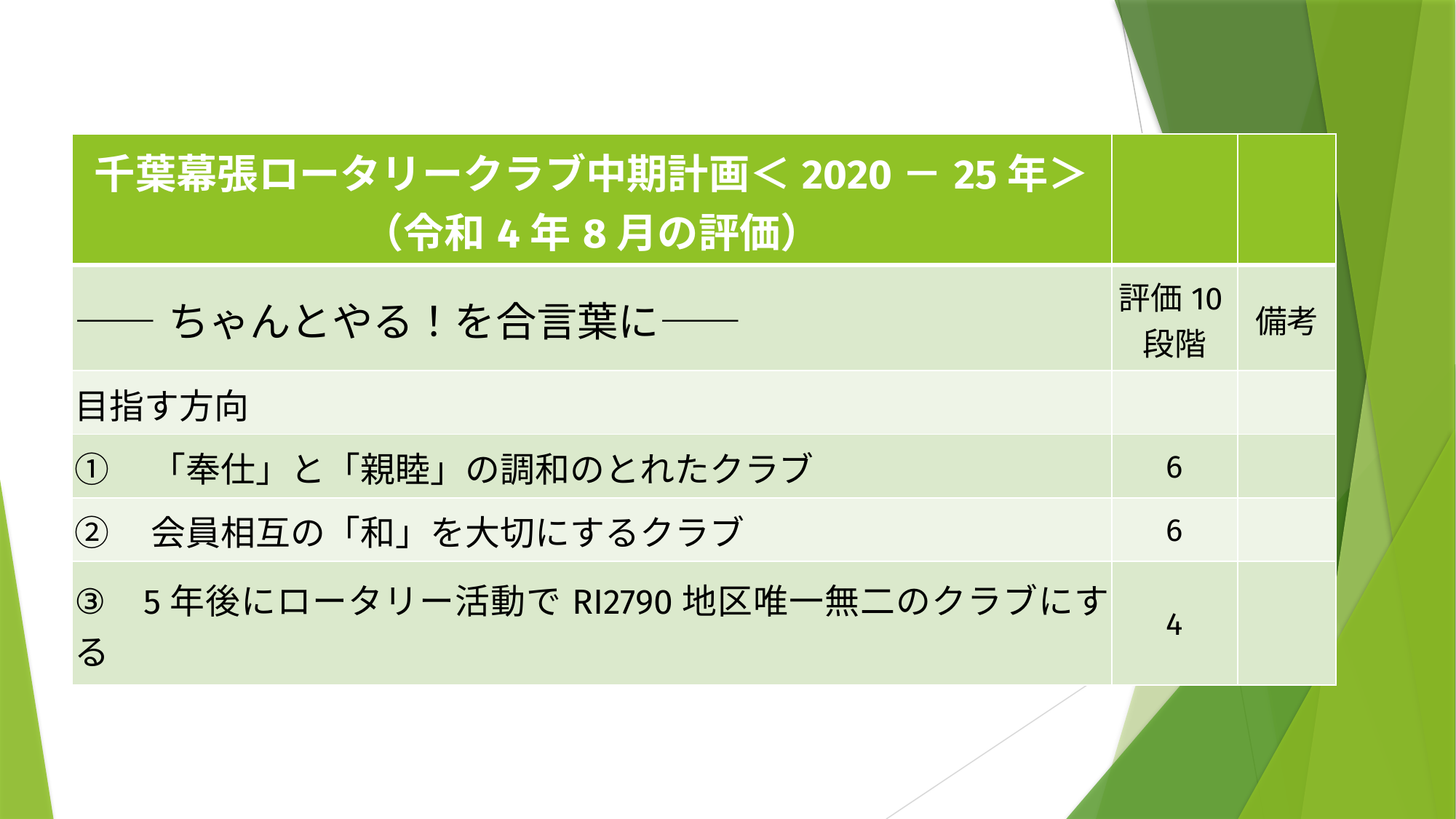

| 千葉幕張ロータリークラブ中期計画＜2020－25年＞（令和4年8月の評価） |  |  |
| --- | --- | --- |
| ――ちゃんとやる！を合言葉に―― | 評価10段階 | 備考 |
| 目指す方向 |  |  |
| ①    「奉仕」と「親睦」の調和のとれたクラブ | 6 |  |
| ②    会員相互の「和」を大切にするクラブ | 6 |  |
| ③    5年後にロータリー活動でRI2790地区唯一無二のクラブにする | 4 |  |
73